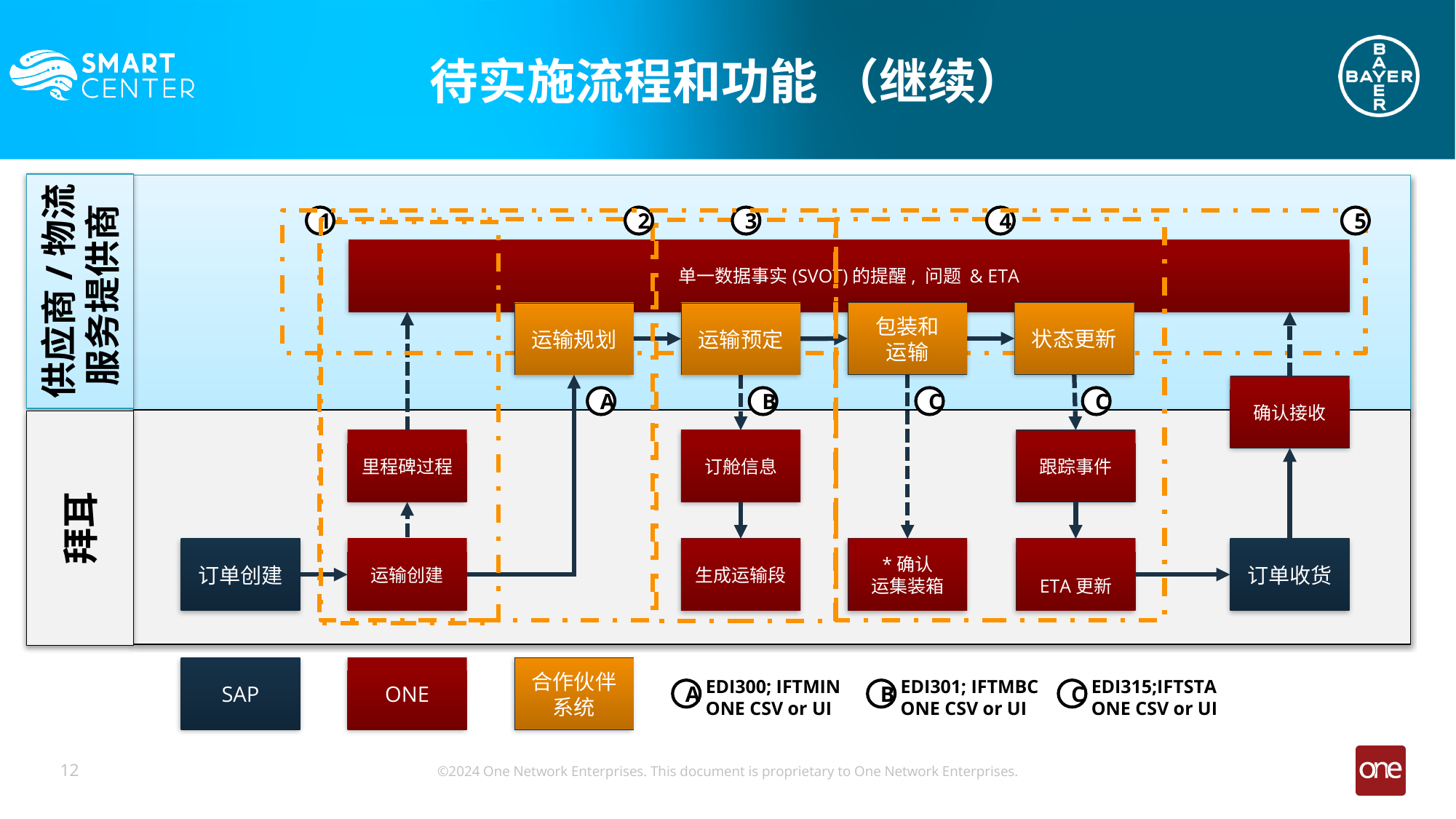

待实施流程和功能 （继续）
供应商/物流服务提供商

1
2
3
4
5

单一数据事实(SVOT)的提醒, 问题 & ETA
包装和
运输
状态更新
运输规划
运输预定
确认接收
A
B
C
C

拜耳
里程碑过程
订舱信息
跟踪事件
订单创建
运输创建
生成运输段
*确认
运集装箱

ETA更新
订单收货
SAP
ONE
合作伙伴系统
EDI300; IFTMIN
ONE CSV or UI
EDI301; IFTMBC
ONE CSV or UI
EDI315;IFTSTA
ONE CSV or UI
A
B
C